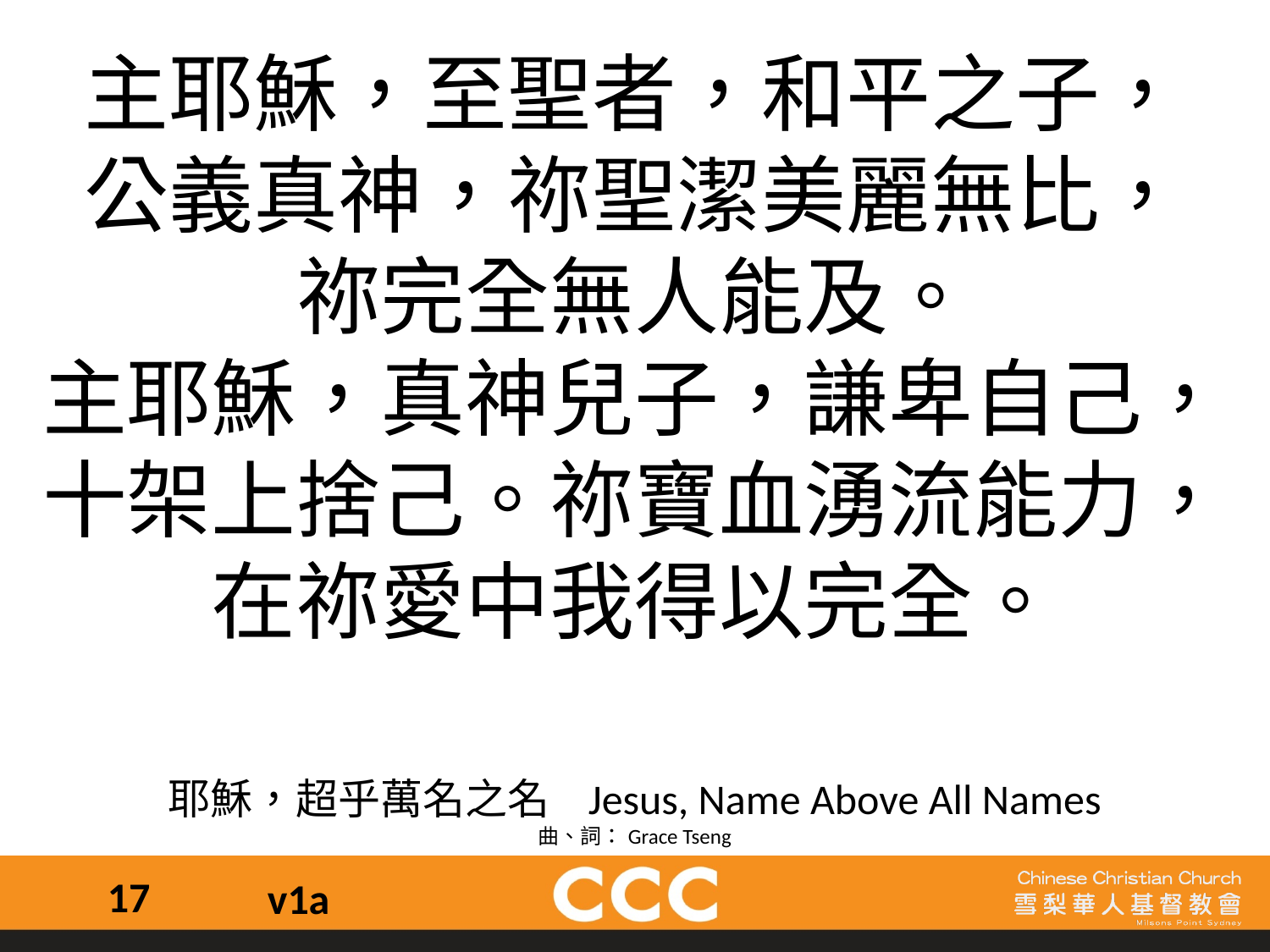

主耶穌，至聖者，和平之子，
公義真神，祢聖潔美麗無比，
祢完全無人能及。
主耶穌，真神兒子，謙卑自己，十架上捨己。祢寶血湧流能力，
在祢愛中我得以完全。
耶穌，超乎萬名之名   Jesus, Name Above All Names
曲、詞：Grace Tseng
17
v1a